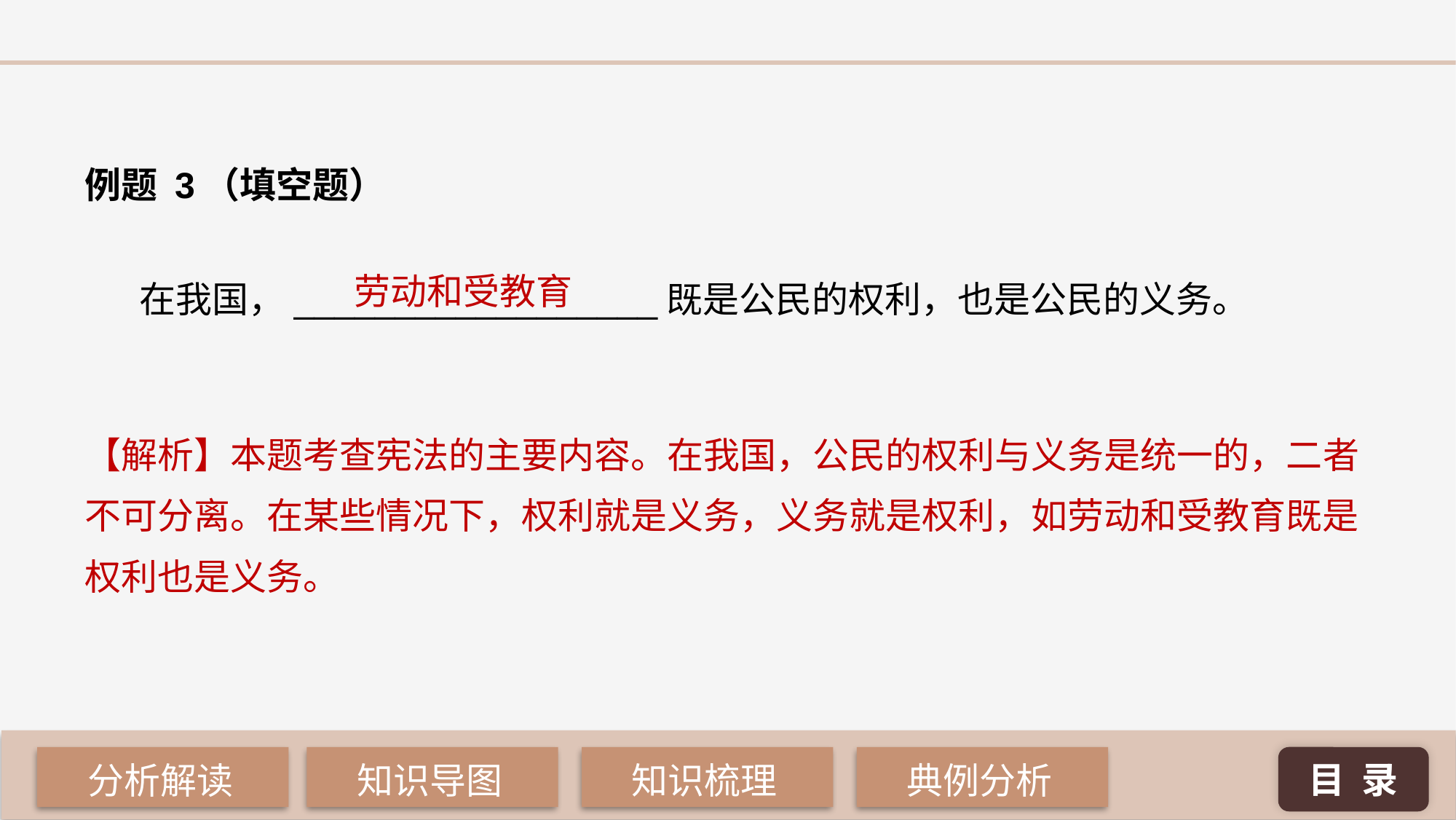

例题 3（填空题）
在我国，__________________既是公民的权利，也是公民的义务。
劳动和受教育
【解析】本题考查宪法的主要内容。在我国，公民的权利与义务是统一的，二者不可分离。在某些情况下，权利就是义务，义务就是权利，如劳动和受教育既是权利也是义务。